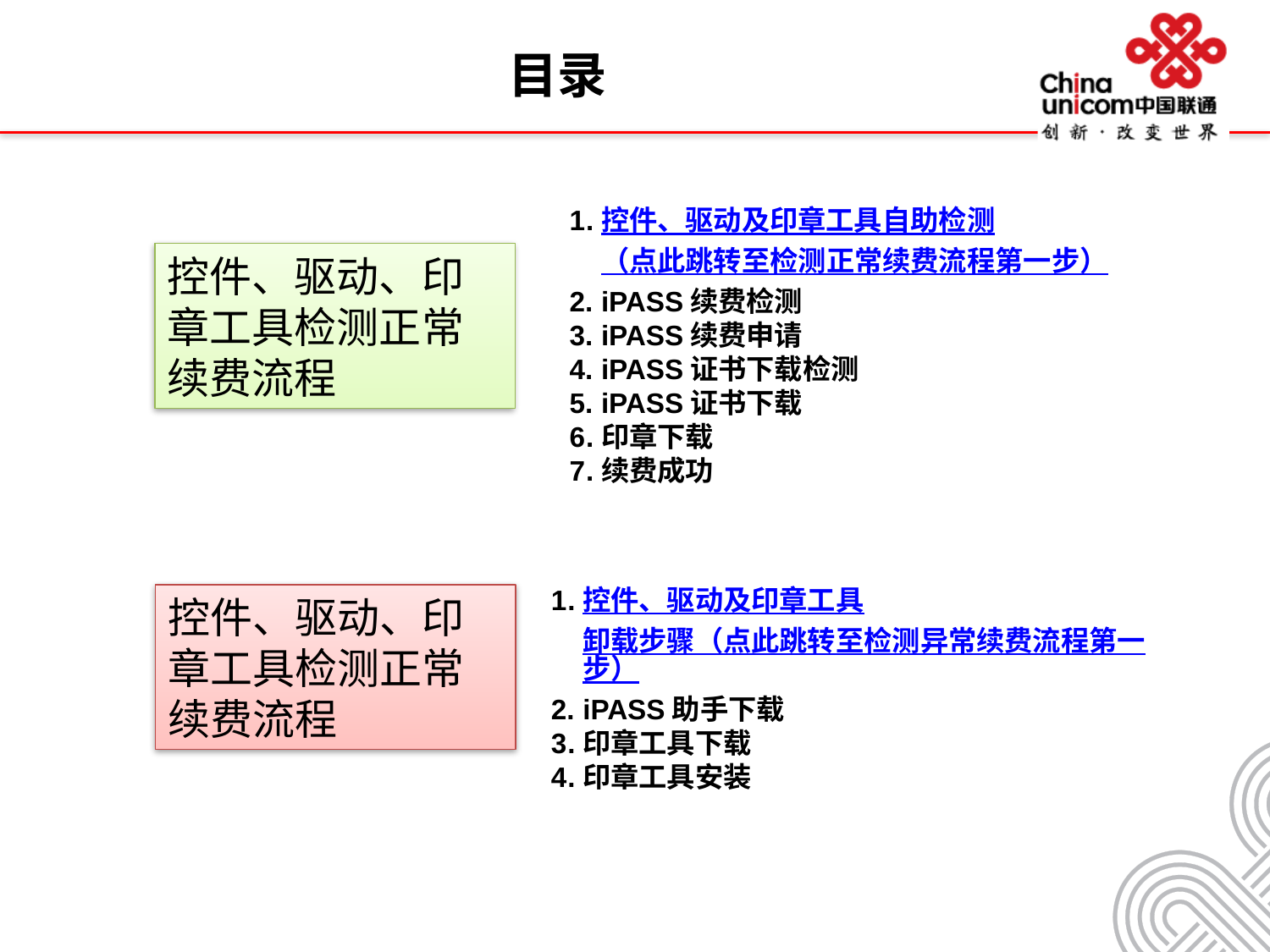

# 目录
控件、驱动及印章工具自助检测（点此跳转至检测正常续费流程第一步）
iPASS续费检测
iPASS续费申请
iPASS证书下载检测
iPASS证书下载
印章下载
续费成功

控件、驱动、印章工具检测正常续费流程
控件、驱动及印章工具卸载步骤（点此跳转至检测异常续费流程第一步）
iPASS助手下载
印章工具下载
印章工具安装
控件、驱动、印章工具检测正常续费流程